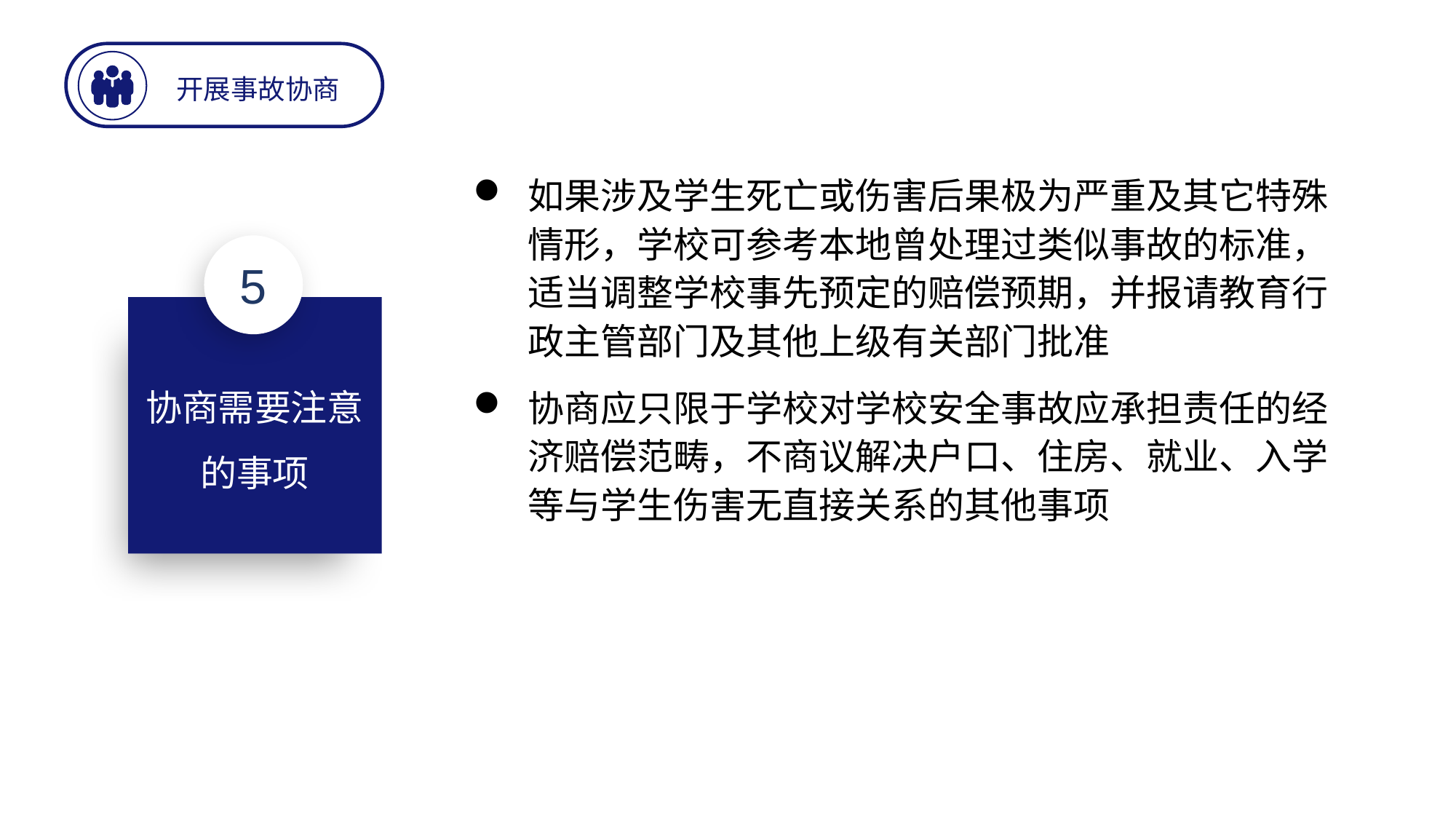

开展事故协商
如果涉及学生死亡或伤害后果极为严重及其它特殊情形，学校可参考本地曾处理过类似事故的标准，适当调整学校事先预定的赔偿预期，并报请教育行政主管部门及其他上级有关部门批准
协商应只限于学校对学校安全事故应承担责任的经济赔偿范畴，不商议解决户口、住房、就业、入学等与学生伤害无直接关系的其他事项
5

协商需要注意的事项